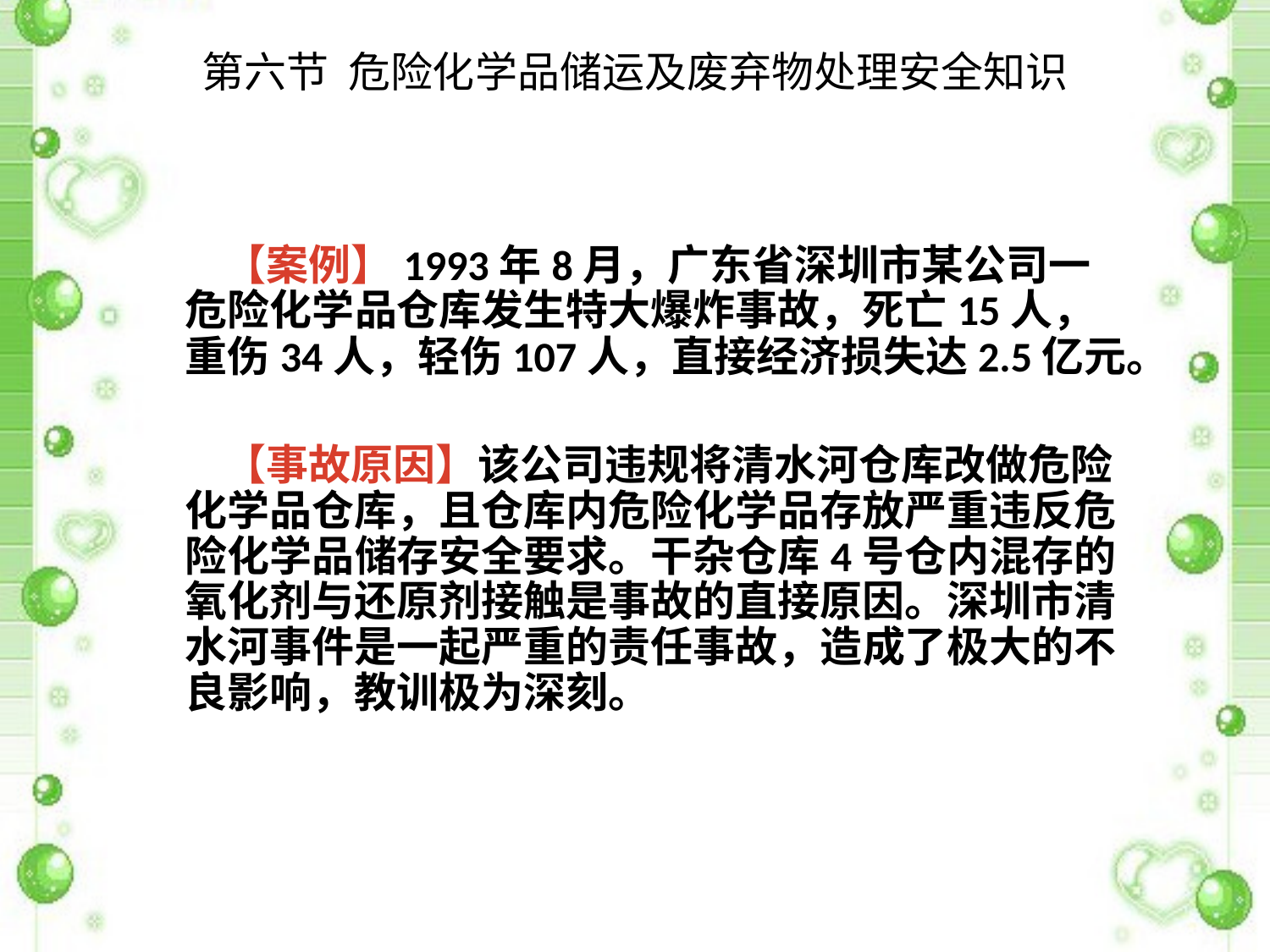

第六节  危险化学品储运及废弃物处理安全知识
        【案例】1993年8月，广东省深圳市某公司一危险化学品仓库发生特大爆炸事故，死亡15人，重伤34人，轻伤107人，直接经济损失达2.5亿元。

        【事故原因】该公司违规将清水河仓库改做危险化学品仓库，且仓库内危险化学品存放严重违反危险化学品储存安全要求。干杂仓库4号仓内混存的氧化剂与还原剂接触是事故的直接原因。深圳市清水河事件是一起严重的责任事故，造成了极大的不良影响，教训极为深刻。